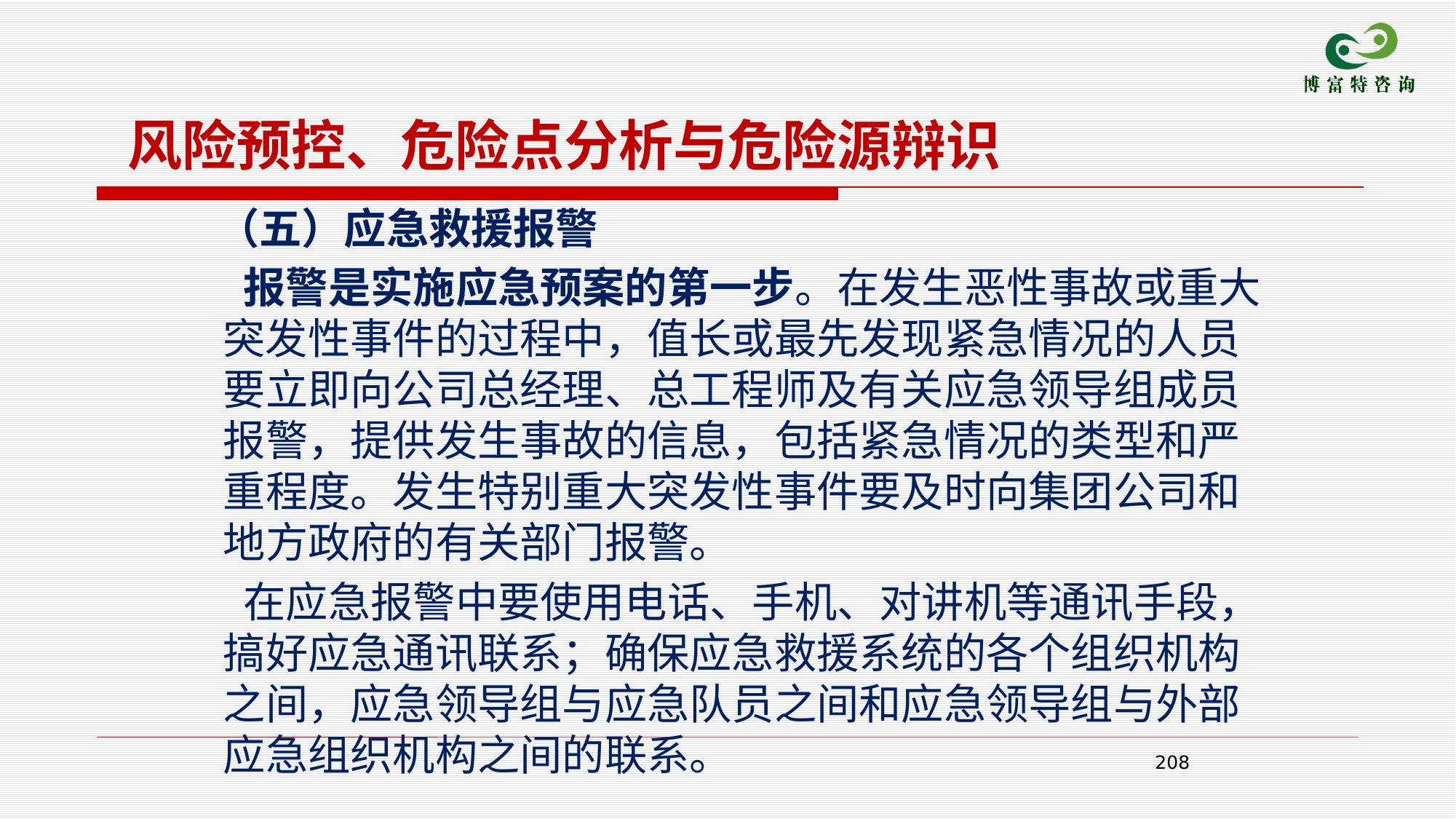

风险预控、危险点分析与危险源辩识
     （五）应急救援报警
       报警是实施应急预案的第一步。在发生恶性事故或重大突发性事件的过程中，值长或最先发现紧急情况的人员要立即向公司总经理、总工程师及有关应急领导组成员报警，提供发生事故的信息，包括紧急情况的类型和严重程度。发生特别重大突发性事件要及时向集团公司和地方政府的有关部门报警。
       在应急报警中要使用电话、手机、对讲机等通讯手段，搞好应急通讯联系；确保应急救援系统的各个组织机构之间，应急领导组与应急队员之间和应急领导组与外部应急组织机构之间的联系。

208